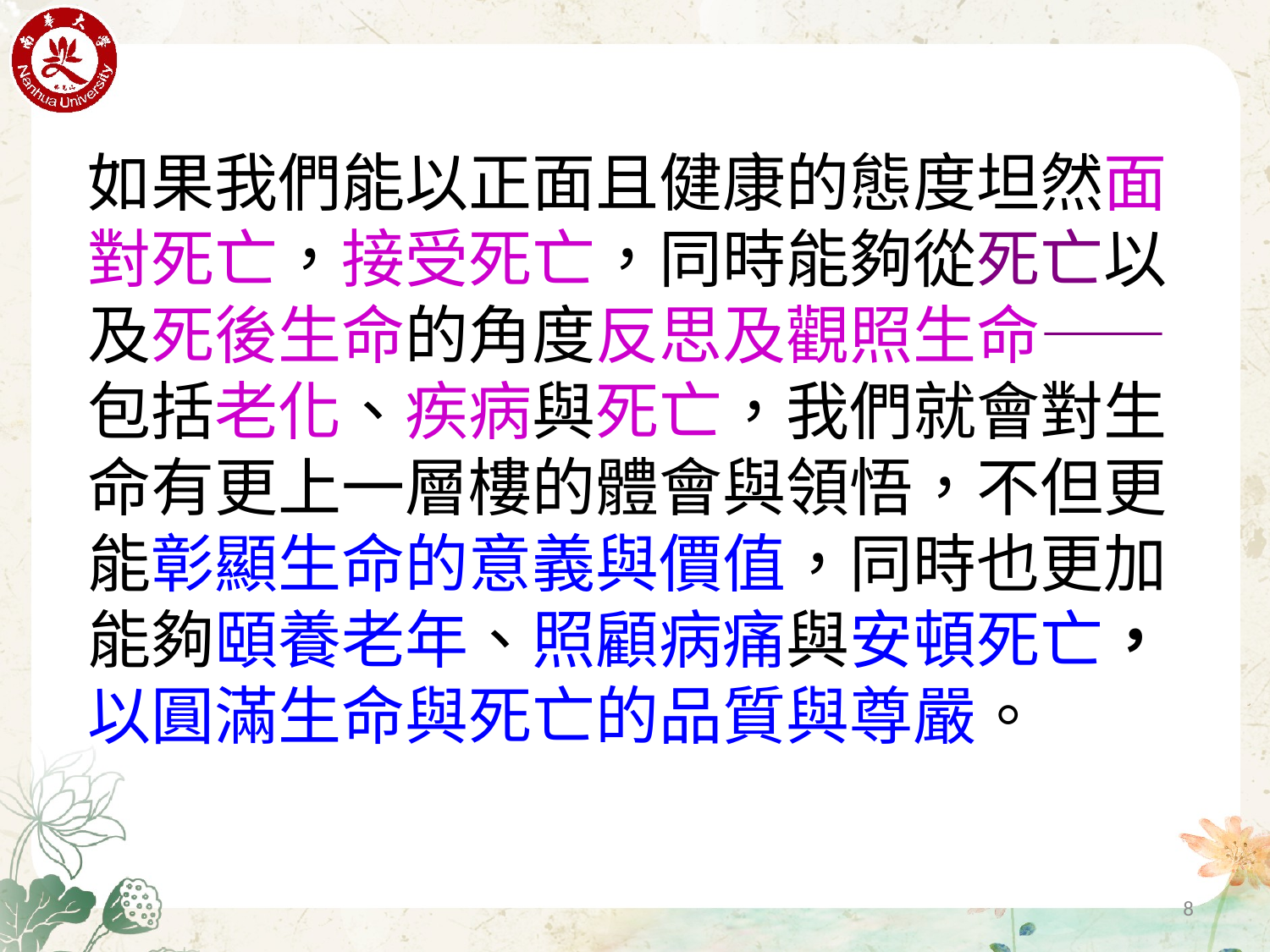

如果我們能以正面且健康的態度坦然面對死亡，接受死亡，同時能夠從死亡以及死後生命的角度反思及觀照生命——包括老化、疾病與死亡，我們就會對生命有更上一層樓的體會與領悟，不但更能彰顯生命的意義與價值，同時也更加能夠頤養老年、照顧病痛與安頓死亡，以圓滿生命與死亡的品質與尊嚴。
8